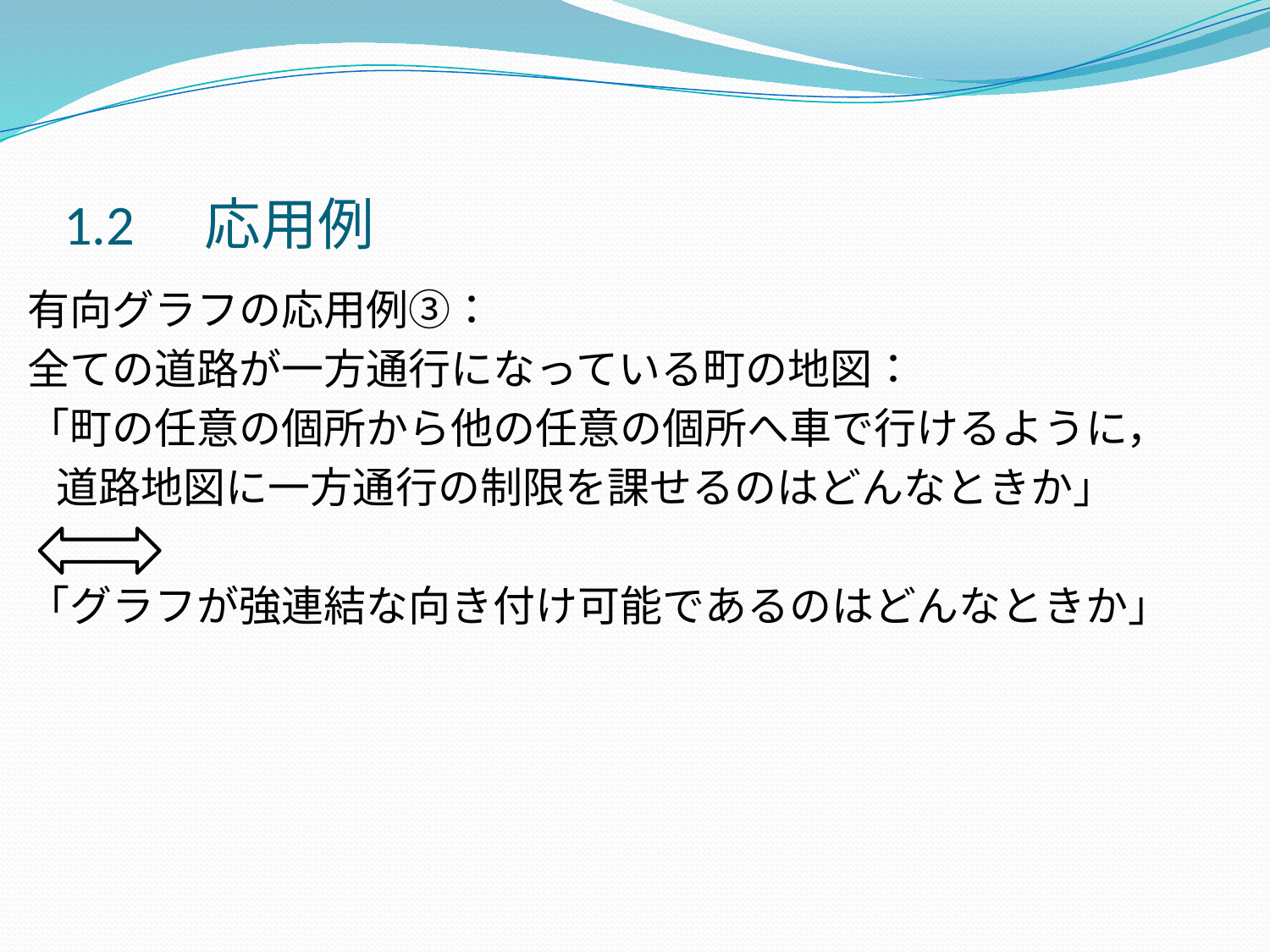

# 1.2　応用例

有向グラフの応用例③：
全ての道路が一方通行になっている町の地図：
「町の任意の個所から他の任意の個所へ車で行けるように，
  道路地図に一方通行の制限を課せるのはどんなときか」

「グラフが強連結な向き付け可能であるのはどんなときか」